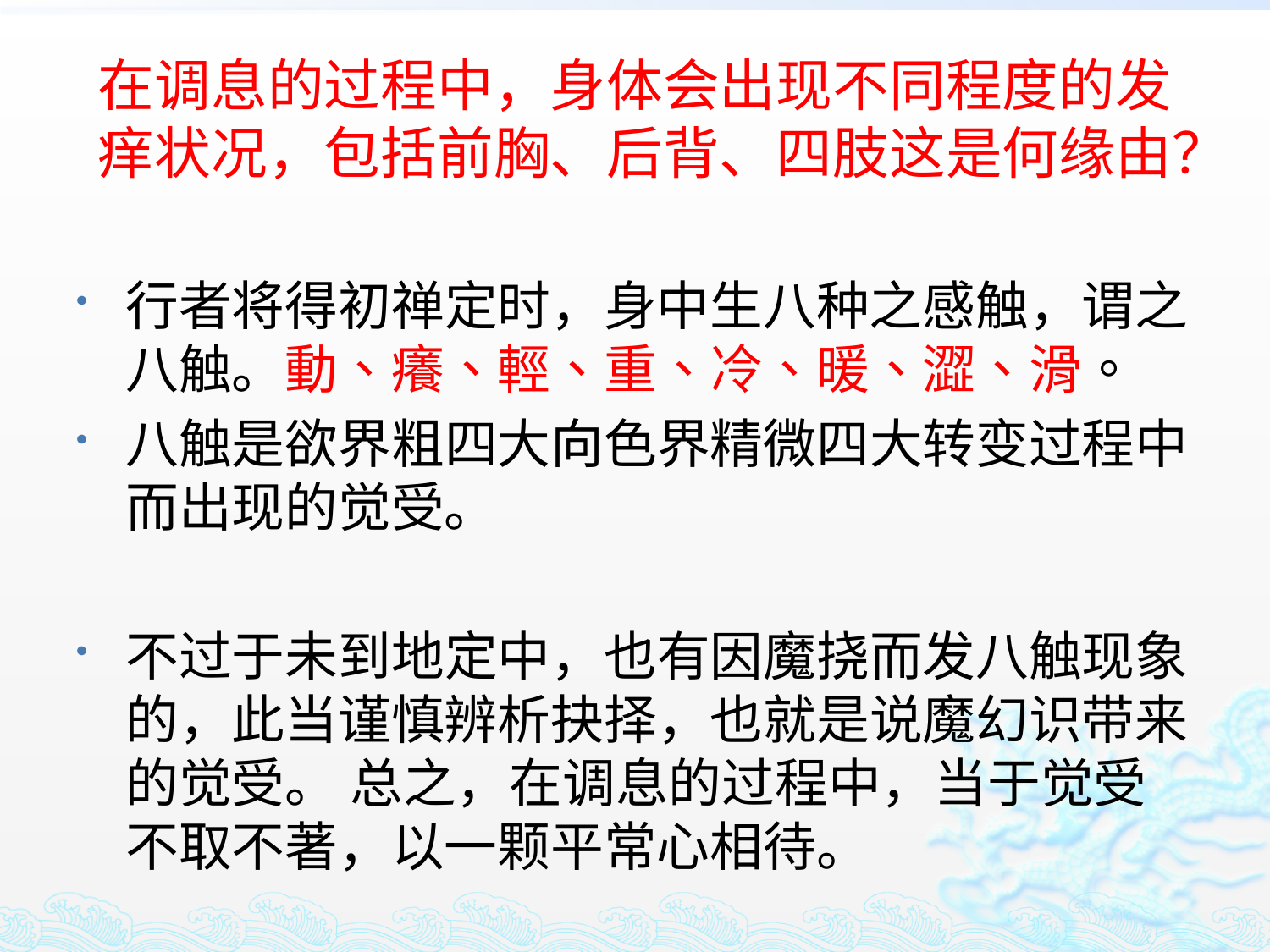

# 在调息的过程中，身体会出现不同程度的发痒状况，包括前胸、后背、四肢这是何缘由？
行者将得初禅定时，身中生八种之感触，谓之八触。動、癢、輕、重、冷、暖、澀、滑。
八触是欲界粗四大向色界精微四大转变过程中而出现的觉受。

不过于未到地定中，也有因魔挠而发八触现象的，此当谨慎辨析抉择，也就是说魔幻识带来的觉受。 总之，在调息的过程中，当于觉受不取不著，以一颗平常心相待。